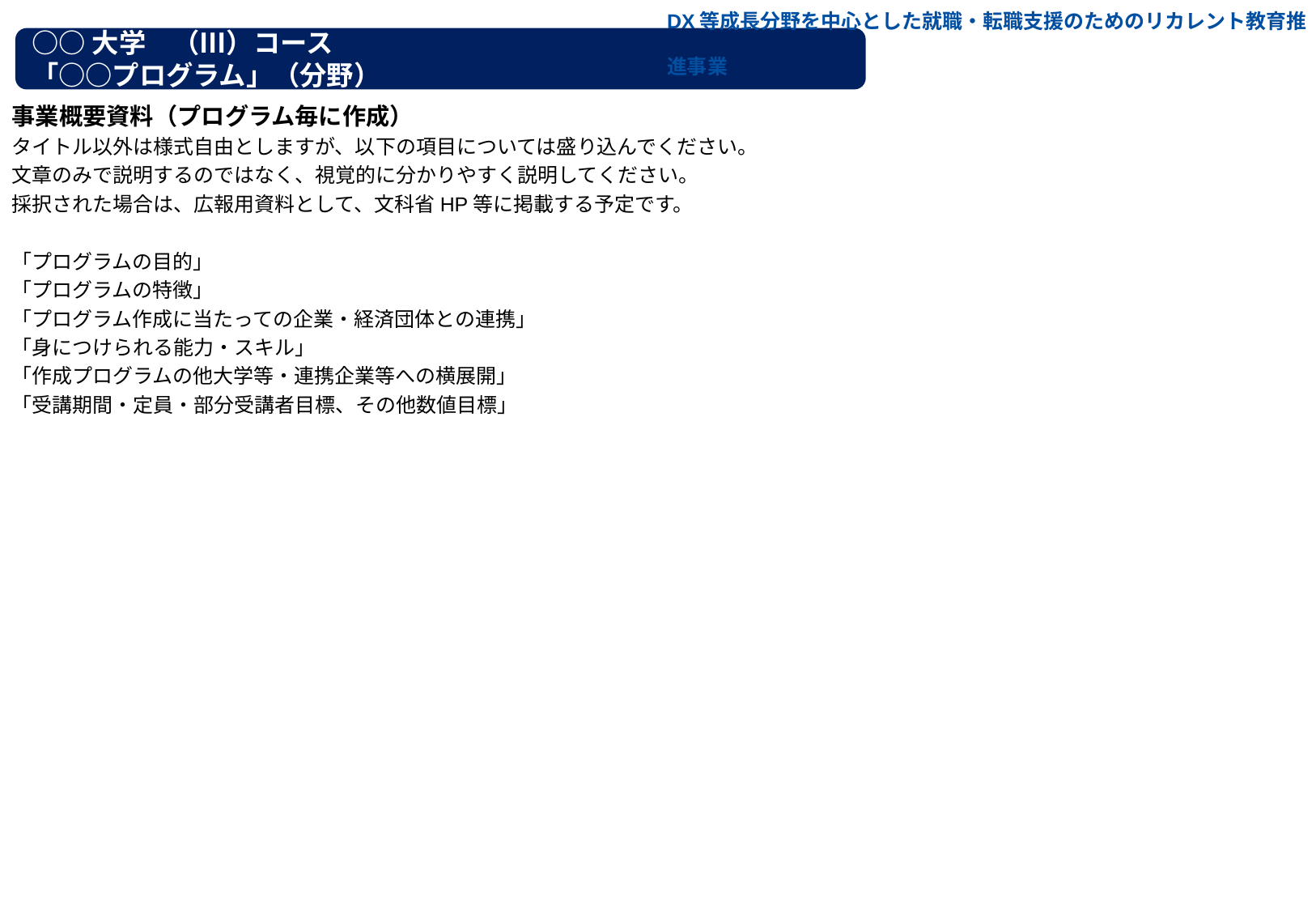

DX等成長分野を中心とした就職・転職支援のためのリカレント教育推進事業
○○大学　（Ⅲ）コース
「○○プログラム」（分野）
事業概要資料（プログラム毎に作成）
タイトル以外は様式自由としますが、以下の項目については盛り込んでください。
文章のみで説明するのではなく、視覚的に分かりやすく説明してください。
採択された場合は、広報用資料として、文科省HP等に掲載する予定です。

「プログラムの目的」
「プログラムの特徴」
「プログラム作成に当たっての企業・経済団体との連携」
「身につけられる能力・スキル」
「作成プログラムの他大学等・連携企業等への横展開」
「受講期間・定員・部分受講者目標、その他数値目標」